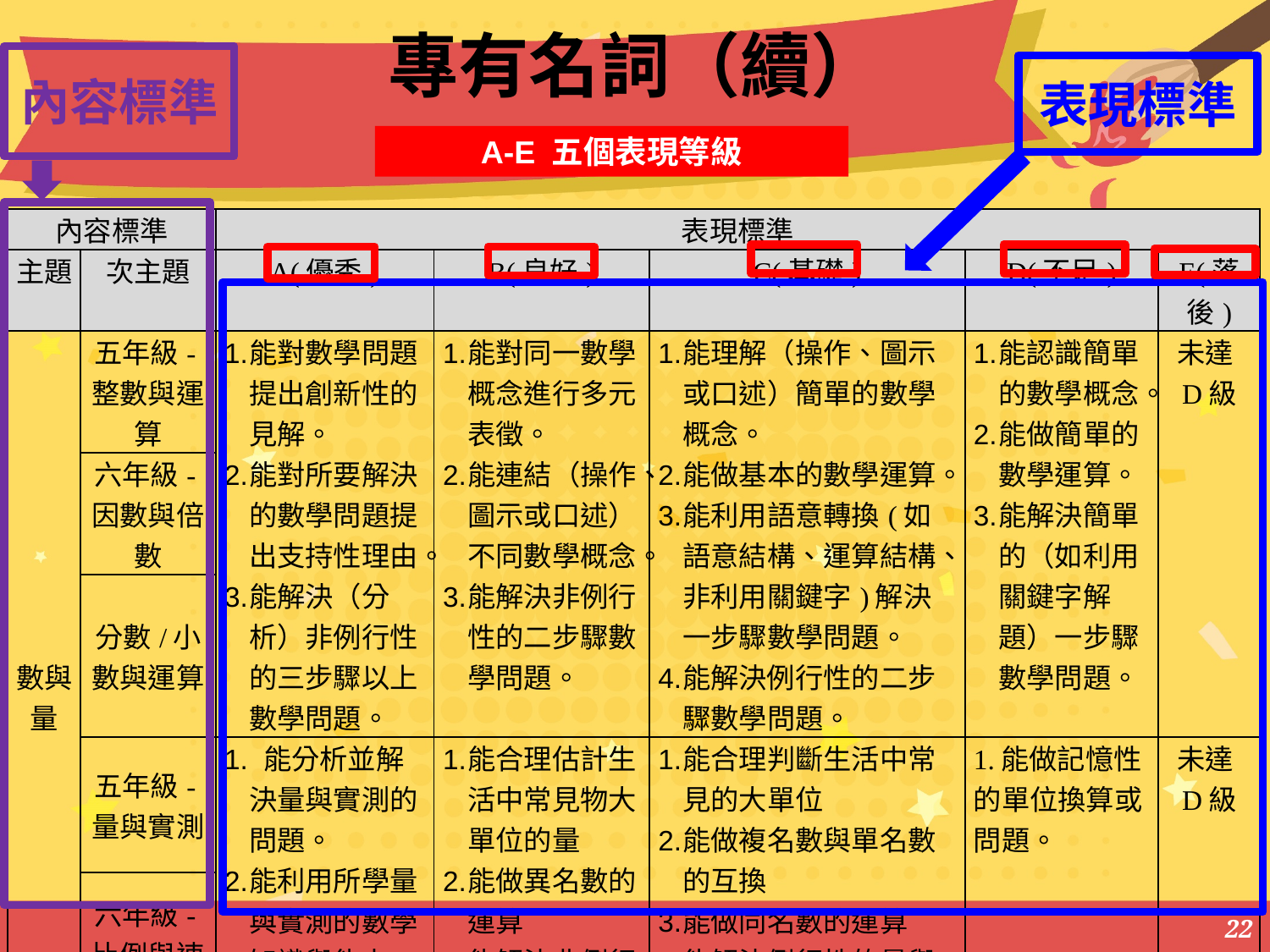

# 專有名詞（續）
內容標準

表現標準

A-E 五個表現等級
| 內容標準 |  | 表現標準 |  |  |  |  |
| --- | --- | --- | --- | --- | --- | --- |
| 主題 | 次主題 | A(優秀) | B(良好) | C(基礎) | D(不足) | E(落後) |
| 數與量 | 五年級-整數與運算 | 能對數學問題提出創新性的見解。 能對所要解決的數學問題提出支持性理由。 能解決（分析）非例行性的三步驟以上數學問題。 | 能對同一數學概念進行多元表徵。 能連結（操作、圖示或口述）不同數學概念。 能解決非例行性的二步驟數學問題。 | 能理解（操作、圖示或口述）簡單的數學概念。 能做基本的數學運算。 能利用語意轉換(如語意結構、運算結構、非利用關鍵字)解決一步驟數學問題。 能解決例行性的二步驟數學問題。 | 能認識簡單的數學概念。 能做簡單的數學運算。 能解決簡單的（如利用關鍵字解題）一步驟數學問題。 | 未達D級 |
|  | 六年級-因數與倍數 |  |  |  |  |  |
|  | 分數/小數與運算 |  |  |  |  |  |
|  | 五年級-量與實測 | 能分析並解決量與實測的問題。 能利用所學量與實測的數學知識與能力，提出支持性的理由。 | 能合理估計生活中常見物大單位的量 能做異名數的運算 能解決非例行性的量與實測問題。 | 能合理判斷生活中常見的大單位 能做複名數與單名數的互換 能做同名數的運算 能解決例行性的量與實測問題。 | 1.能做記憶性的單位換算或問題。 | 未達D級 |
|  | 六年級-比例與速度 |  |  |  |  |  |

22